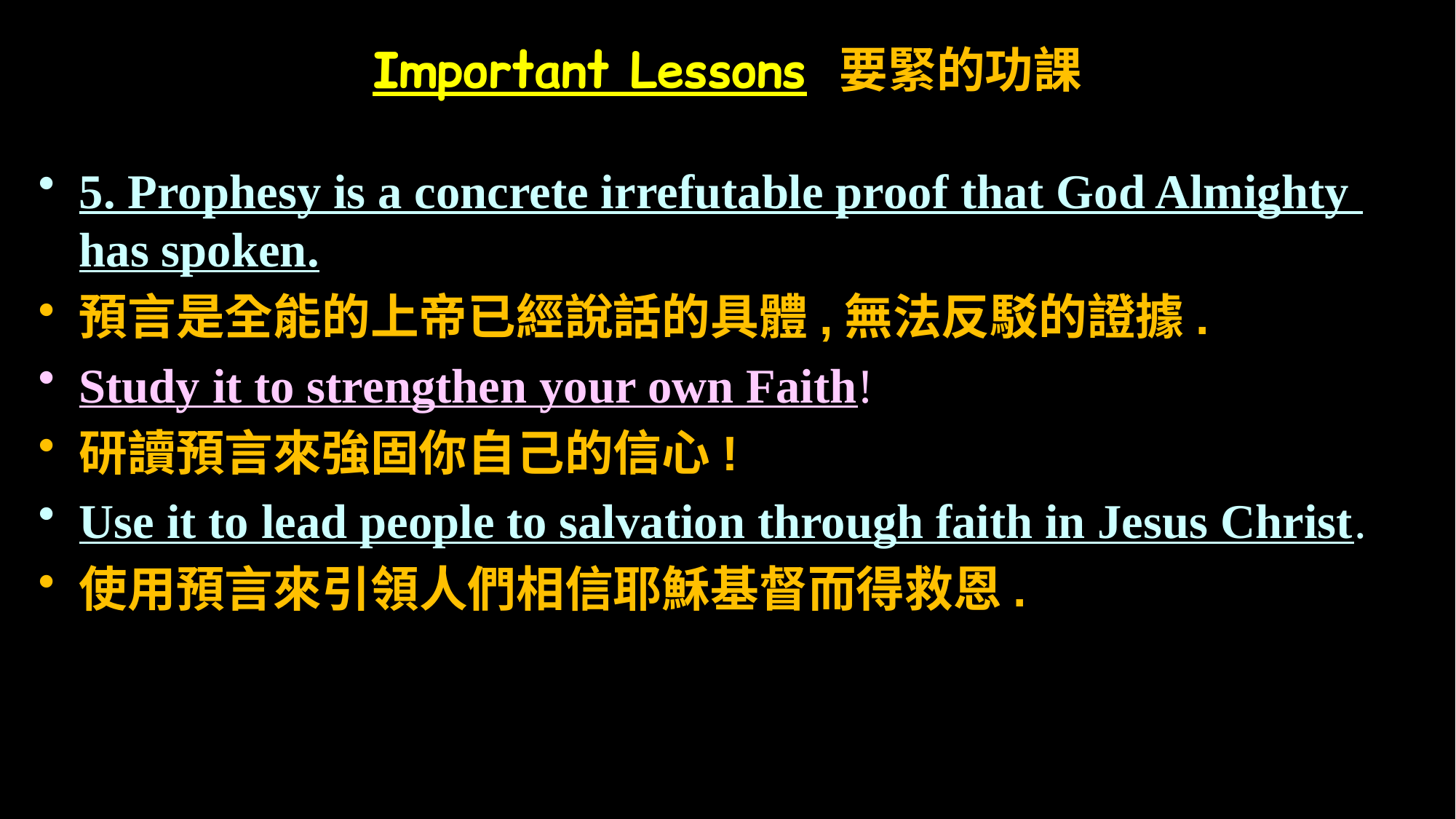

# Important Lessons 要緊的功課
5. Prophesy is a concrete irrefutable proof that God Almighty 	has spoken.
預言是全能的上帝已經說話的具體,無法反駁的證據.
Study it to strengthen your own Faith!
研讀預言來強固你自己的信心!
Use it to lead people to salvation through faith in Jesus Christ.
使用預言來引領人們相信耶穌基督而得救恩.